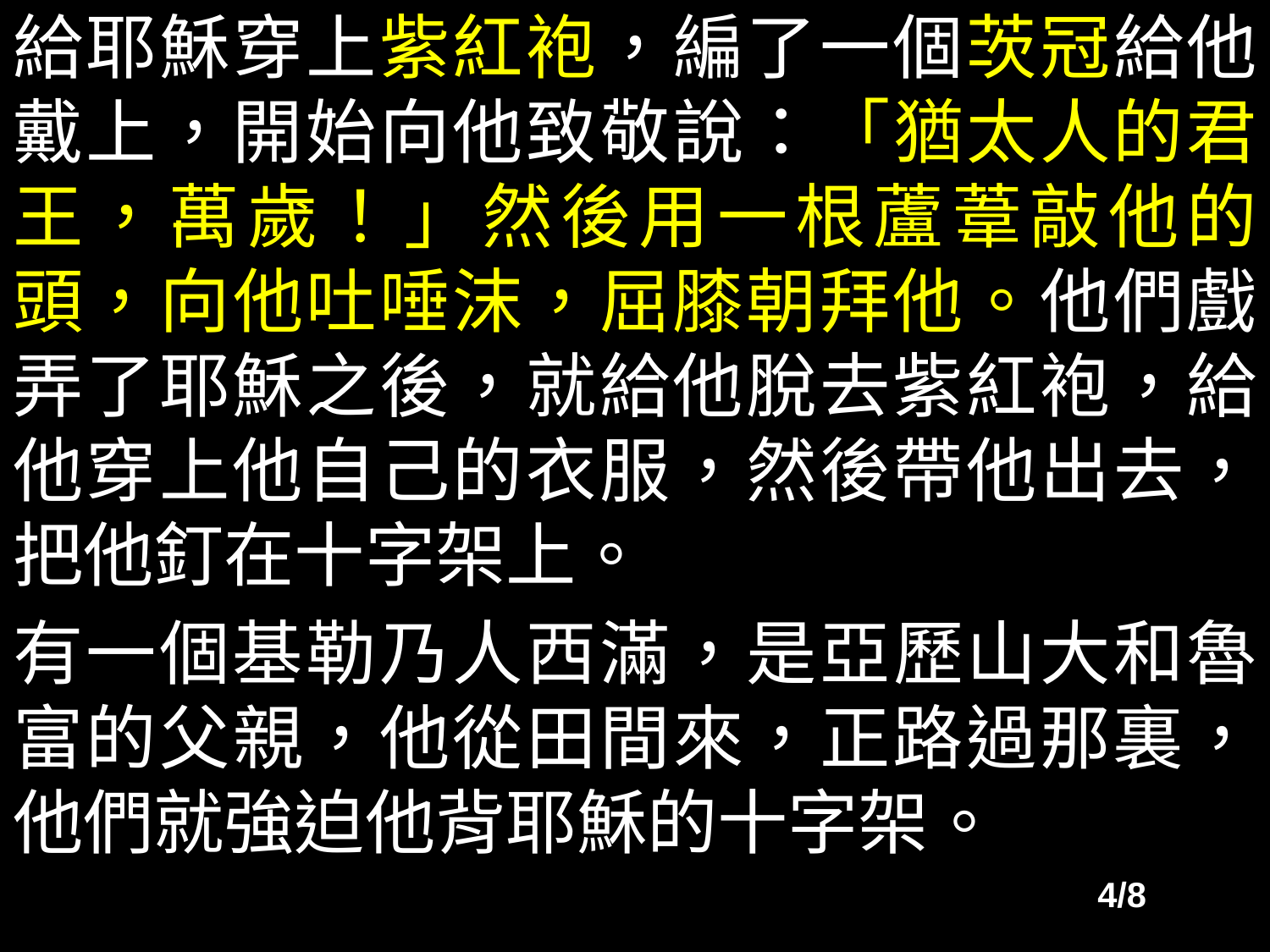

給耶穌穿上紫紅袍，編了一個茨冠給他戴上，開始向他致敬說：「猶太人的君王，萬歲！」然後用一根蘆葦敲他的頭，向他吐唾沫，屈膝朝拜他。他們戲弄了耶穌之後，就給他脫去紫紅袍，給他穿上他自己的衣服，然後帶他出去，把他釘在十字架上。
有一個基勒乃人西滿，是亞歷山大和魯富的父親，他從田間來，正路過那裏，他們就強迫他背耶穌的十字架。
4/8